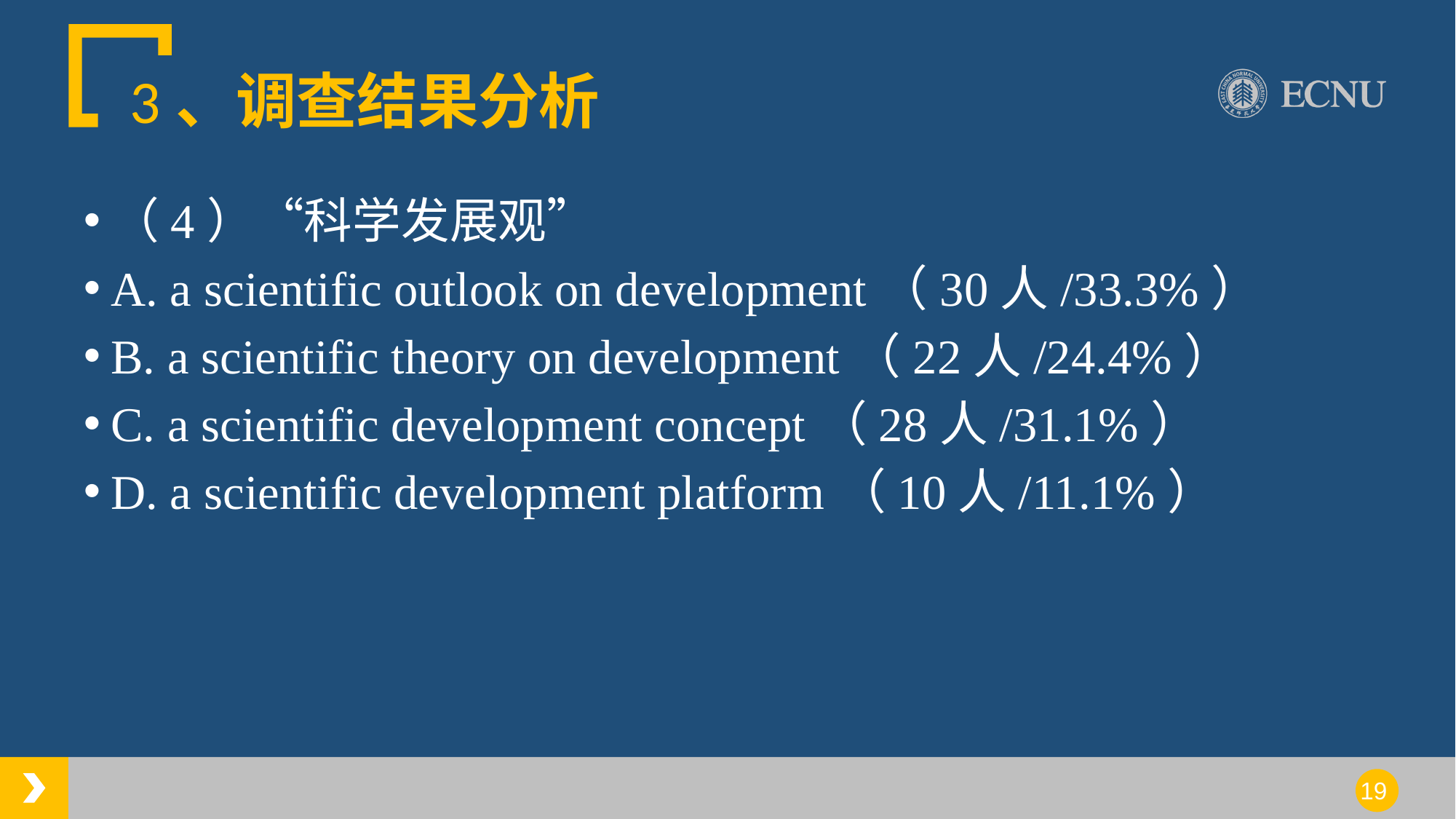

# 3、调查结果分析
（4）“科学发展观”
A. a scientific outlook on development（30人/33.3%）
B. a scientific theory on development（22人/24.4%）
C. a scientific development concept（28人/31.1%）
D. a scientific development platform（10人/11.1%）